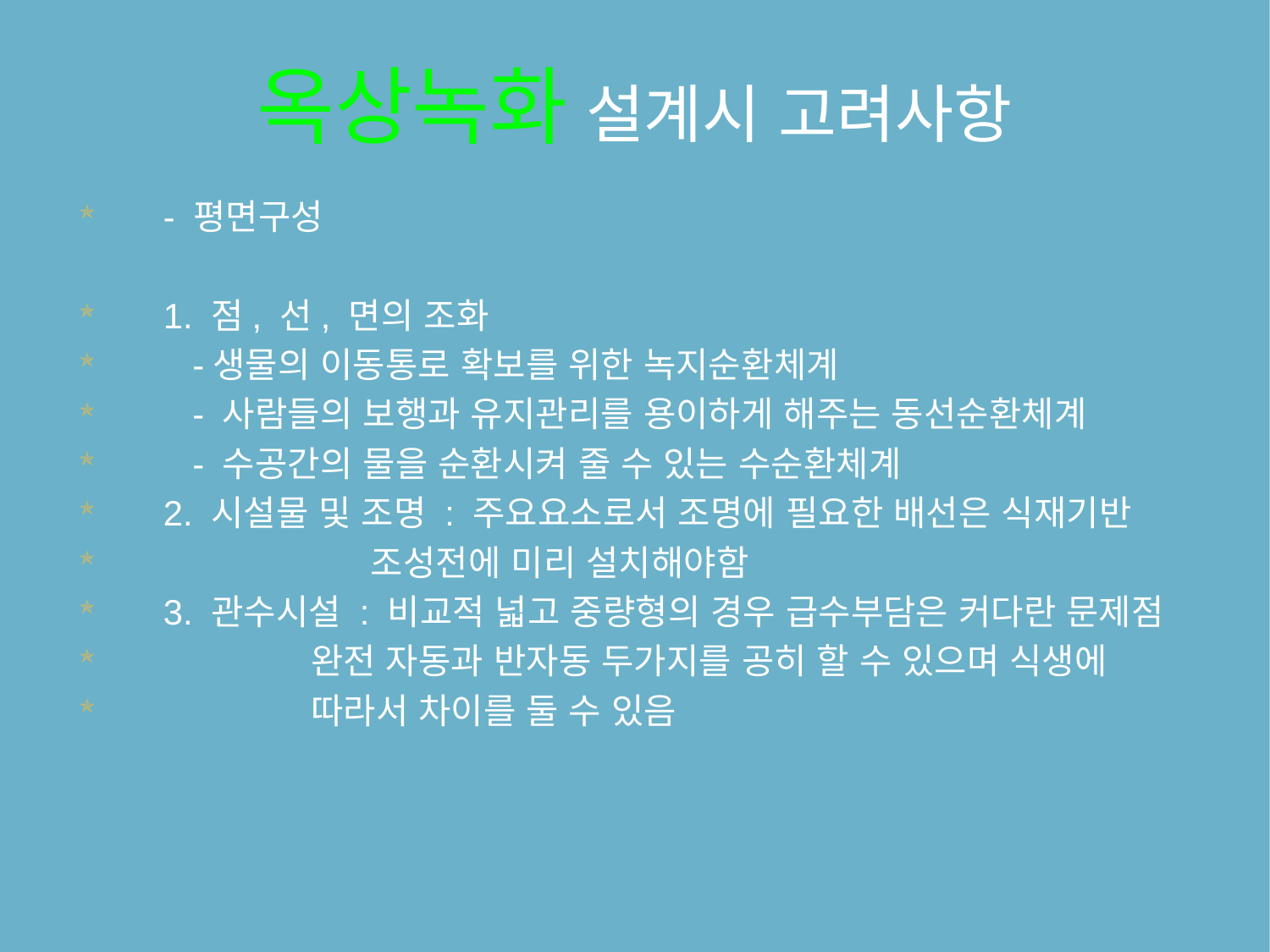

# 옥상녹화 설계시 고려사항
- 평면구성

1. 점, 선, 면의 조화
   -생물의 이동통로 확보를 위한 녹지순환체계
   - 사람들의 보행과 유지관리를 용이하게 해주는 동선순환체계
   - 수공간의 물을 순환시켜 줄 수 있는 수순환체계
2. 시설물 및 조명 : 주요요소로서 조명에 필요한 배선은 식재기반
                    조성전에 미리 설치해야함
3. 관수시설 : 비교적 넓고 중량형의 경우 급수부담은 커다란 문제점
              완전 자동과 반자동 두가지를 공히 할 수 있으며 식생에
              따라서 차이를 둘 수 있음